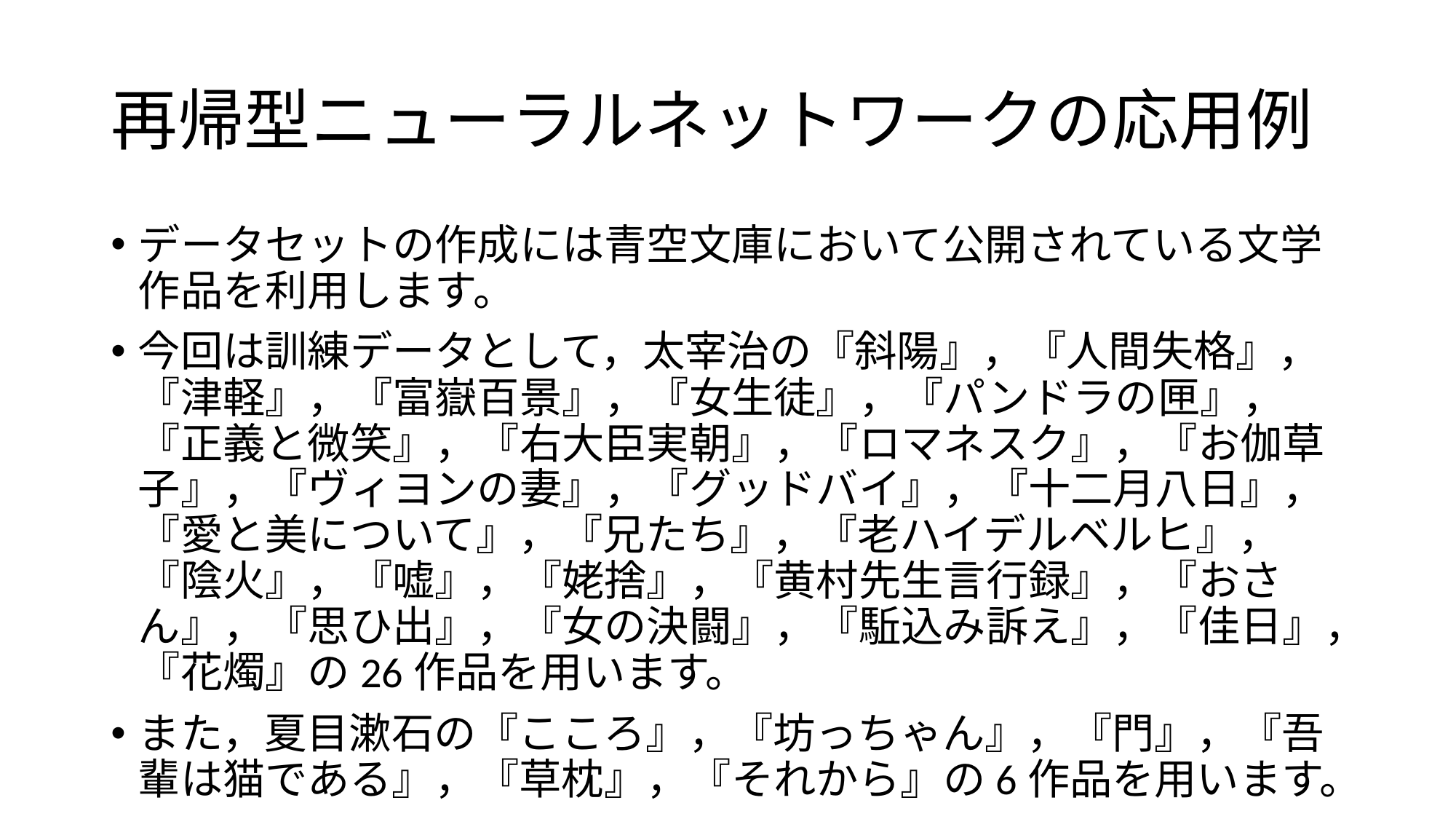

# 再帰型ニューラルネットワークの応用例
データセットの作成には青空文庫において公開されている文学作品を利用します。
今回は訓練データとして，太宰治の『斜陽』，『人間失格』，『津軽』，『富嶽百景』，『女生徒』，『パンドラの匣』，『正義と微笑』，『右大臣実朝』，『ロマネスク』，『お伽草子』，『ヴィヨンの妻』，『グッドバイ』，『十二月八日』，『愛と美について』，『兄たち』，『老ハイデルベルヒ』，『陰火』，『嘘』，『姥捨』，『黄村先生言行録』，『おさん』，『思ひ出』，『女の決闘』，『駈込み訴え』，『佳日』，『花燭』の26作品を用います。
また，夏目漱石の『こころ』，『坊っちゃん』，『門』，『吾輩は猫である』，『草枕』，『それから』の6作品を用います。